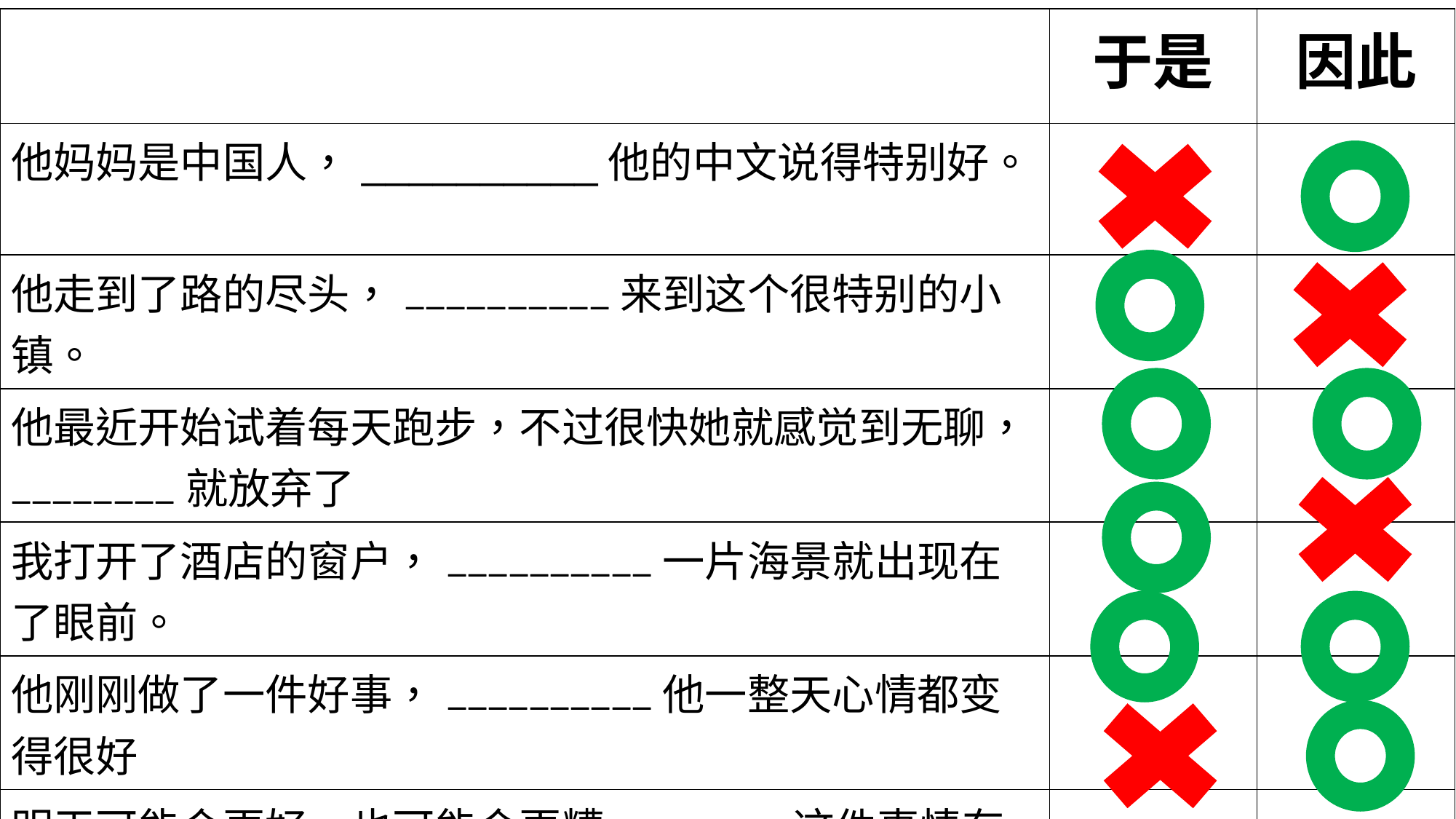

|  | 于是 | 因此 |
| --- | --- | --- |
| 他妈妈是中国人，\_\_\_\_\_\_\_\_\_\_他的中文说得特别好。 |  |  |
| 他走到了路的尽头，\_\_\_\_\_\_\_\_\_\_来到这个很特别的小镇。 |  |  |
| 他最近开始试着每天跑步，不过很快她就感觉到无聊，\_\_\_\_\_\_\_\_就放弃了 |  |  |
| 我打开了酒店的窗户，\_\_\_\_\_\_\_\_\_\_一片海景就出现在了眼前。 |  |  |
| 他刚刚做了一件好事，\_\_\_\_\_\_\_\_\_\_他一整天心情都变得很好 |  |  |
| 明天可能会更好，也可能会更糟，\_\_\_\_\_\_这件事情有很大的看点 |  |  |